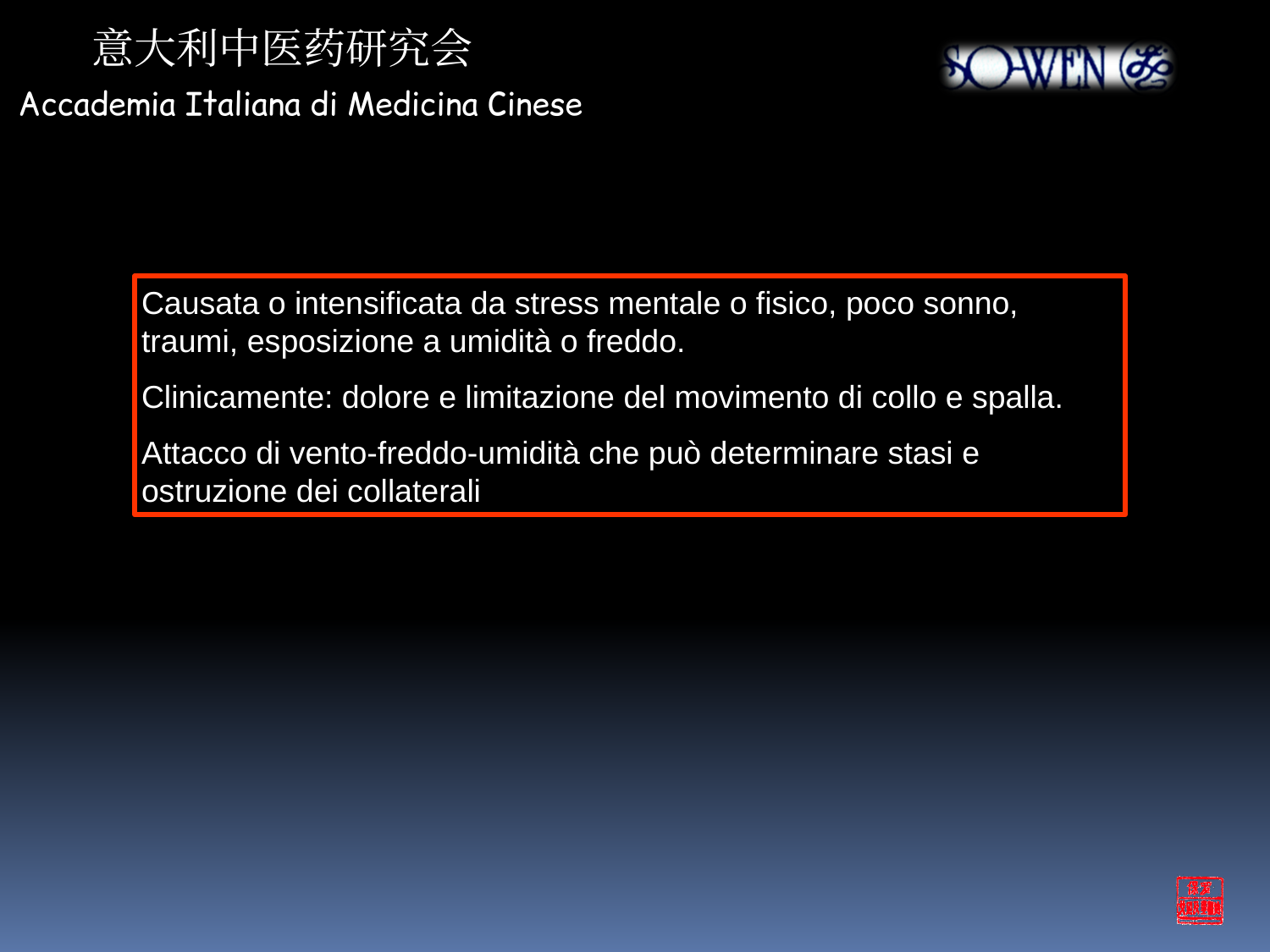

意大利中医药研究会
Accademia Italiana di Medicina Cinese
Causata o intensificata da stress mentale o fisico, poco sonno, traumi, esposizione a umidità o freddo.
Clinicamente: dolore e limitazione del movimento di collo e spalla.
Attacco di vento-freddo-umidità che può determinare stasi e ostruzione dei collaterali